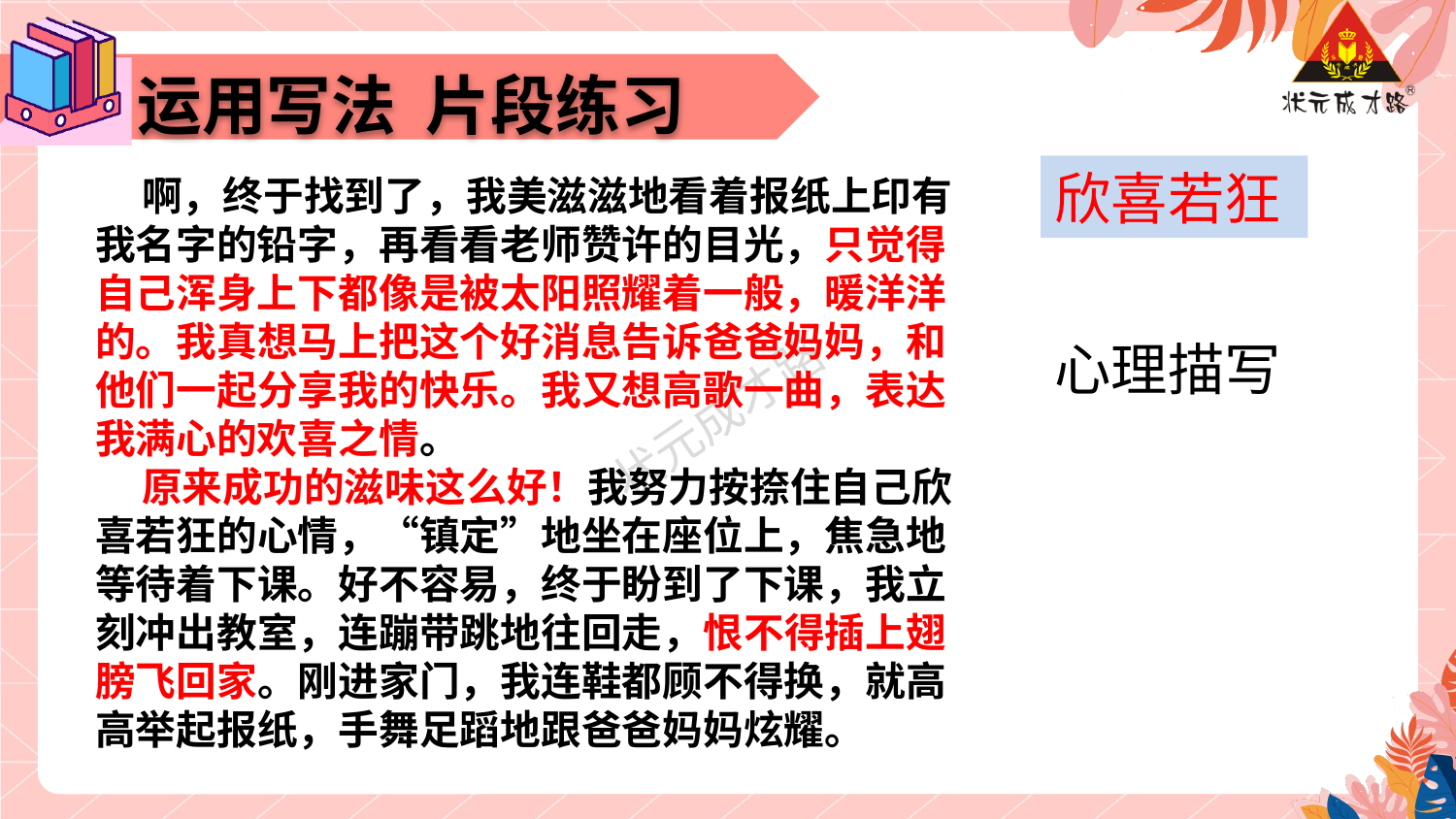

运用写法  片段练习
欣喜若狂
    啊，终于找到了，我美滋滋地看着报纸上印有我名字的铅字，再看看老师赞许的目光，只觉得自己浑身上下都像是被太阳照耀着一般，暖洋洋的。我真想马上把这个好消息告诉爸爸妈妈，和他们一起分享我的快乐。我又想高歌一曲，表达我满心的欢喜之情。
    原来成功的滋味这么好！我努力按捺住自己欣喜若狂的心情，“镇定”地坐在座位上，焦急地等待着下课。好不容易，终于盼到了下课，我立刻冲出教室，连蹦带跳地往回走，恨不得插上翅膀飞回家。刚进家门，我连鞋都顾不得换，就高高举起报纸，手舞足蹈地跟爸爸妈妈炫耀。
心理描写